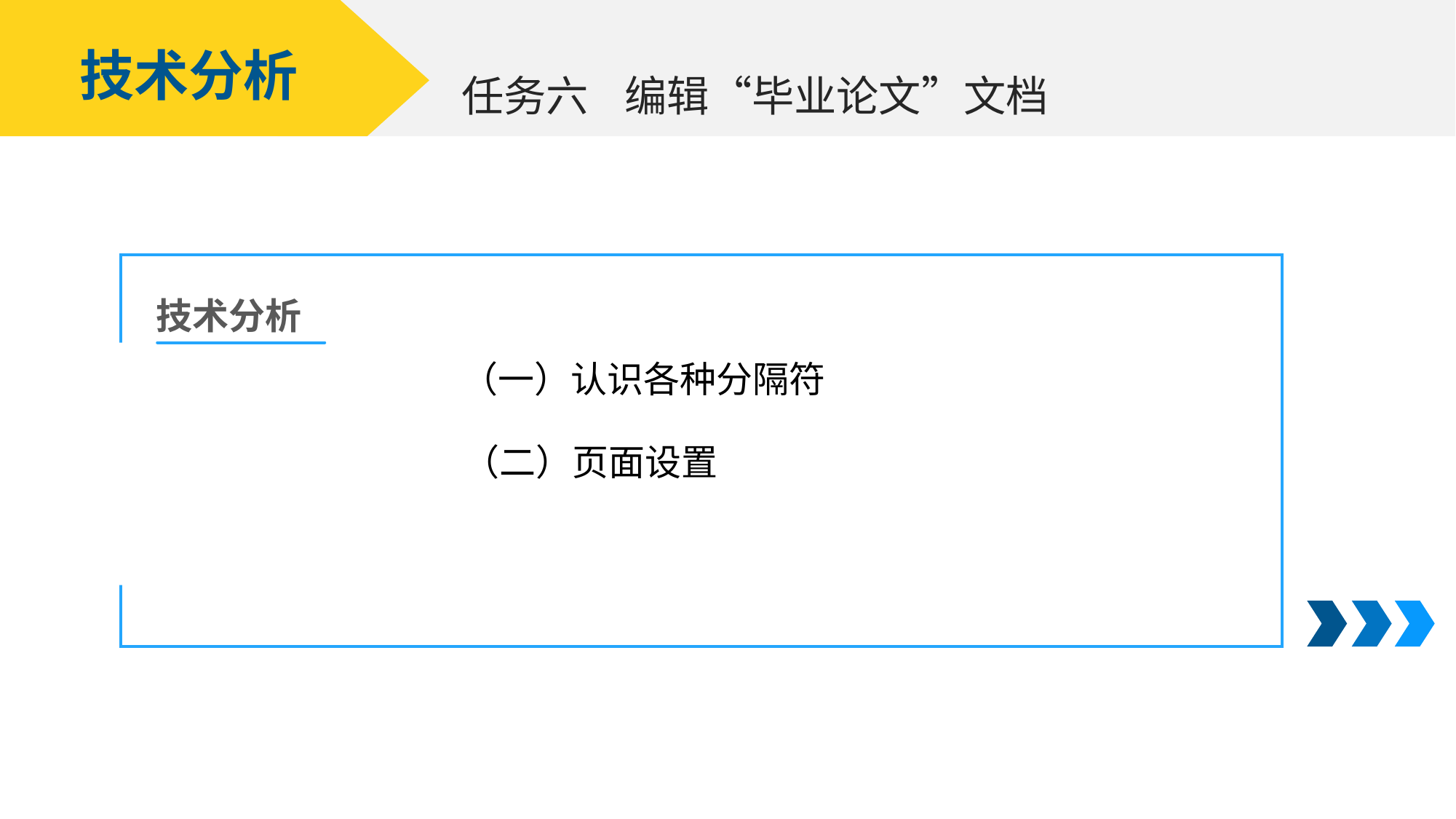

技术分析
编辑“毕业论文”文档
任务六

技术分析

（一）认识各种分隔符
（二）页面设置